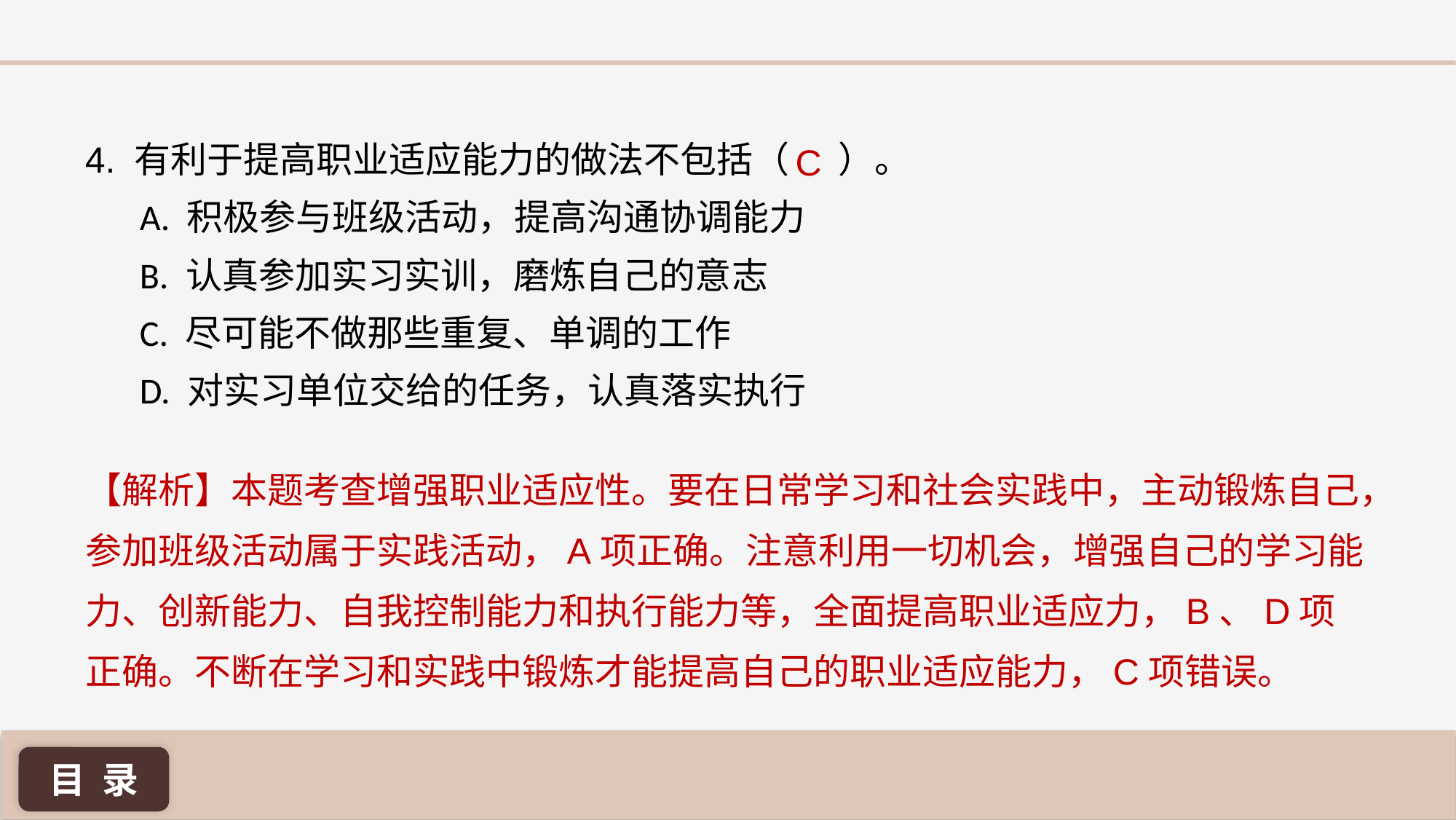

4. 有利于提高职业适应能力的做法不包括（      ）。
A. 积极参与班级活动，提高沟通协调能力
B. 认真参加实习实训，磨炼自己的意志
C. 尽可能不做那些重复、单调的工作
D. 对实习单位交给的任务，认真落实执行
C
【解析】本题考查增强职业适应性。要在日常学习和社会实践中，主动锻炼自己，参加班级活动属于实践活动，A项正确。注意利用一切机会，增强自己的学习能力、创新能力、自我控制能力和执行能力等，全面提高职业适应力，B、D项正确。不断在学习和实践中锻炼才能提高自己的职业适应能力，C项错误。